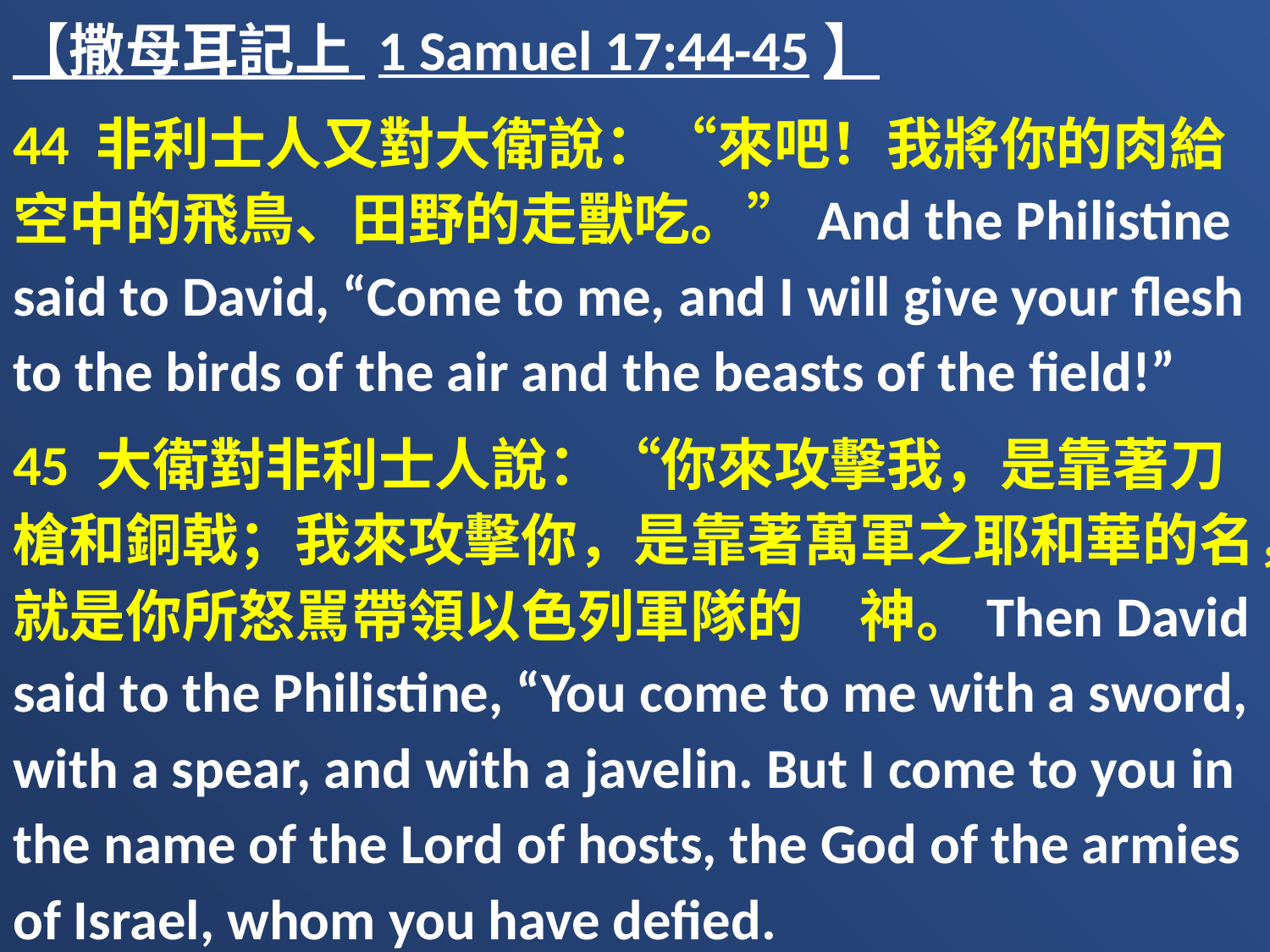

【撒母耳記上 1 Samuel 17:44-45】
44 非利士人又對大衛說：“來吧！我將你的肉給空中的飛鳥、田野的走獸吃。”And the Philistine said to David, “Come to me, and I will give your flesh to the birds of the air and the beasts of the field!”
45 大衛對非利士人說：“你來攻擊我，是靠著刀槍和銅戟；我來攻擊你，是靠著萬軍之耶和華的名，就是你所怒駡帶領以色列軍隊的　神。Then David said to the Philistine, “You come to me with a sword, with a spear, and with a javelin. But I come to you in the name of the Lord of hosts, the God of the armies of Israel, whom you have defied.